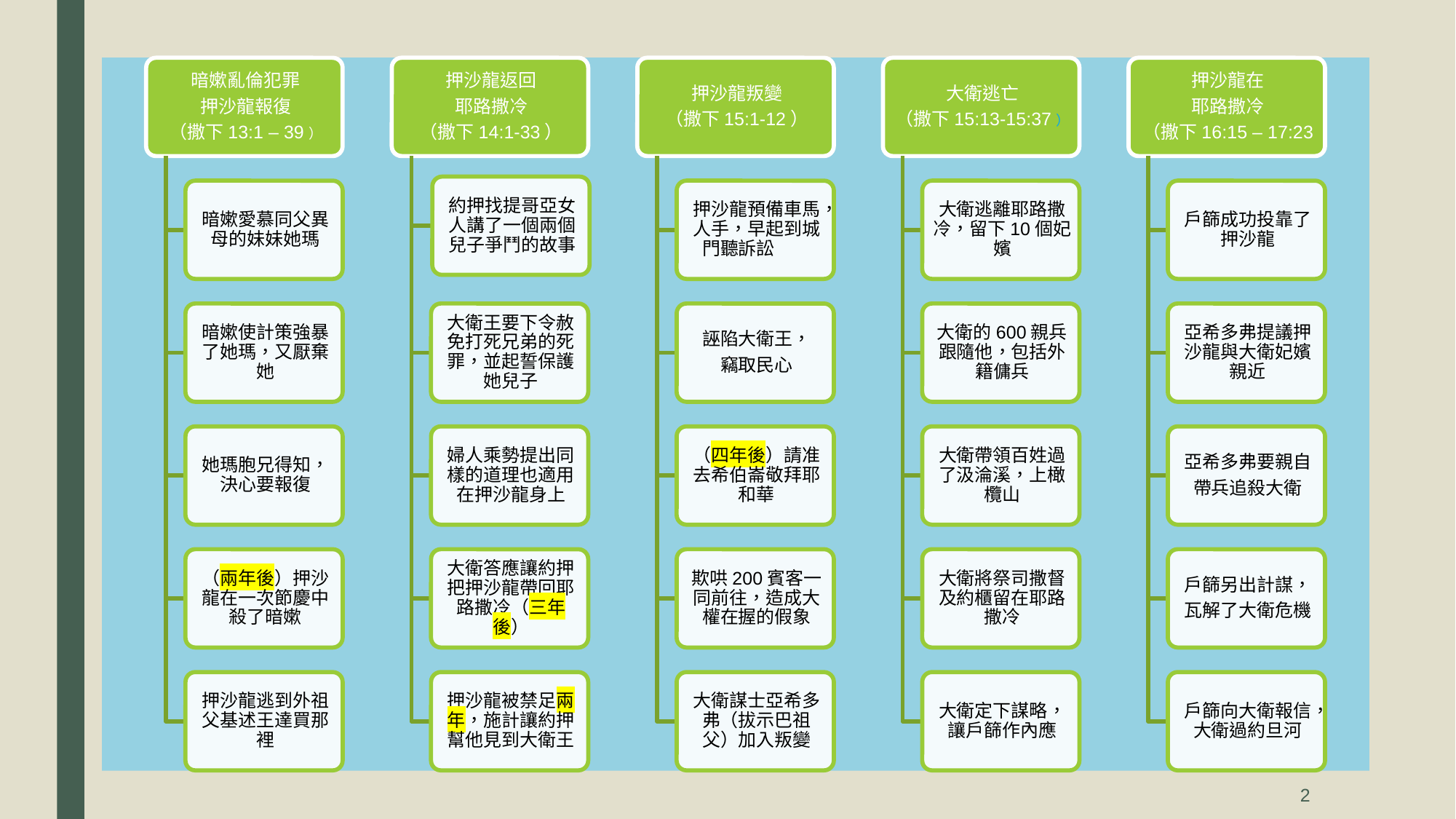

暗嫰亂倫犯罪
押沙龍報復
（撒下13:1 – 39）
暗嫰愛慕同父異母的妹妹她瑪
暗嫰使計策強暴了她瑪，又厭棄她
她瑪胞兄得知，決心要報復
（兩年後）押沙龍在一次節慶中殺了暗嫰
押沙龍逃到外祖父基述王達買那裡
押沙龍返回
耶路撒冷
（撒下14:1-33）
約押找提哥亞女人講了一個兩個兒子爭鬥的故事
大衛王要下令赦免打死兄弟的死罪，並起誓保護她兒子
婦人乘勢提出同樣的道理也適用在押沙龍身上
大衛答應讓約押把押沙龍帶回耶路撒冷（三年後）
押沙龍被禁足兩年，施計讓約押幫他見到大衛王
押沙龍叛變
（撒下15:1-12）
押沙龍預備車馬，人手，早起到城門聽訴訟
誣陷大衛王，
竊取民心
（四年後）請准去希伯崙敬拜耶和華
欺哄200賓客一同前往，造成大權在握的假象
大衛謀士亞希多弗（拔示巴祖父）加入叛變
大衛逃亡
（撒下15:13-15:37）
大衛逃離耶路撒冷，留下10個妃嬪
大衛的600親兵跟隨他，包括外籍傭兵
大衛帶領百姓過了汲淪溪，上橄欖山
大衛將祭司撒督及約櫃留在耶路撒冷
大衛定下謀略，讓戶篩作內應
押沙龍在
耶路撒冷
（撒下16:15 – 17:23
戶篩成功投靠了押沙龍
亞希多弗提議押沙龍與大衛妃嬪親近
亞希多弗要親自
帶兵追殺大衛
戶篩另出計謀，
瓦解了大衛危機
戶篩向大衛報信，大衛過約旦河
# 第十三課	大衛王家庭破裂 （撒下13-17章）
2